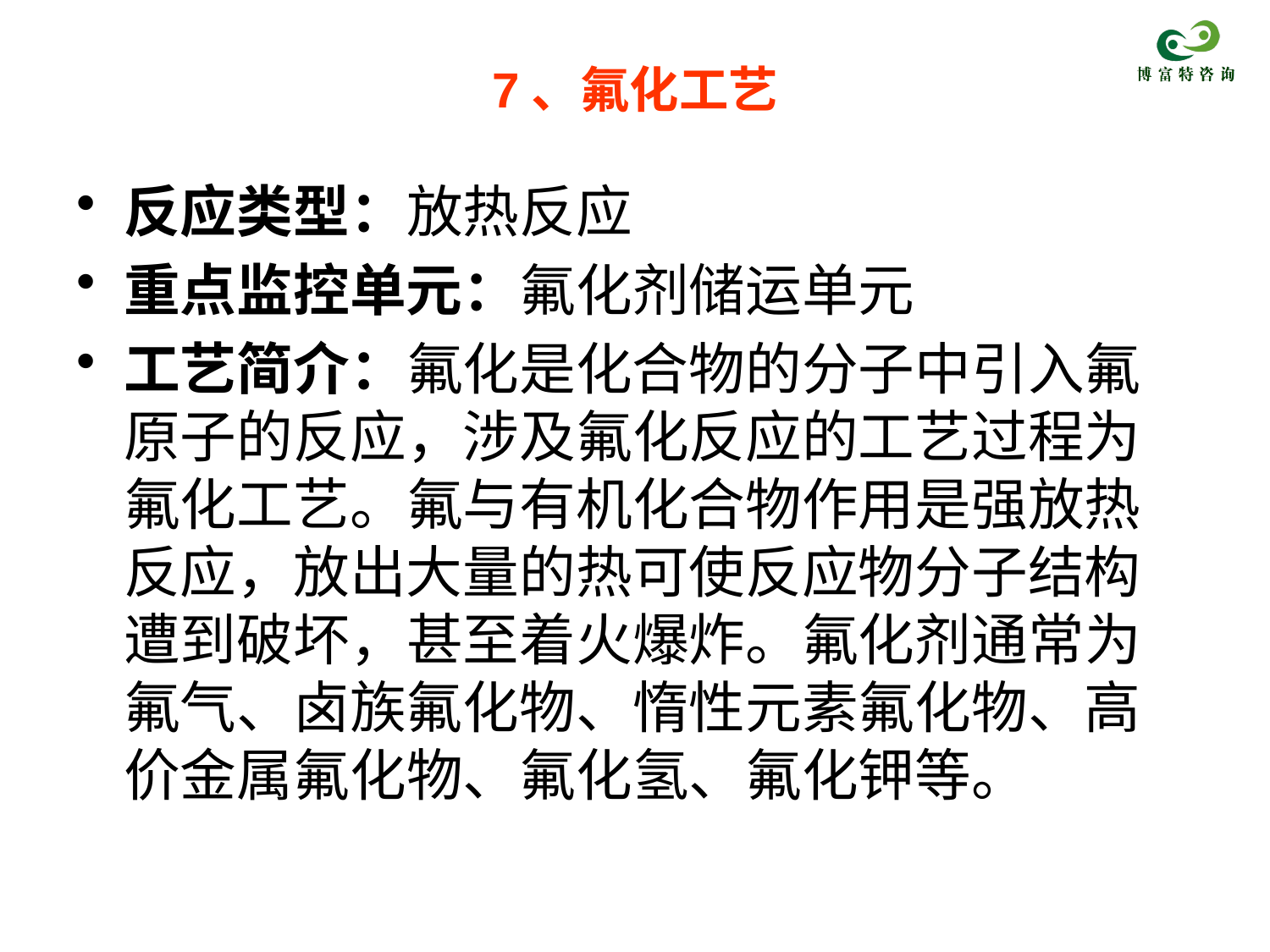

# 7、氟化工艺
反应类型：放热反应
重点监控单元：氟化剂储运单元
工艺简介：氟化是化合物的分子中引入氟原子的反应，涉及氟化反应的工艺过程为氟化工艺。氟与有机化合物作用是强放热反应，放出大量的热可使反应物分子结构遭到破坏，甚至着火爆炸。氟化剂通常为氟气、卤族氟化物、惰性元素氟化物、高价金属氟化物、氟化氢、氟化钾等。